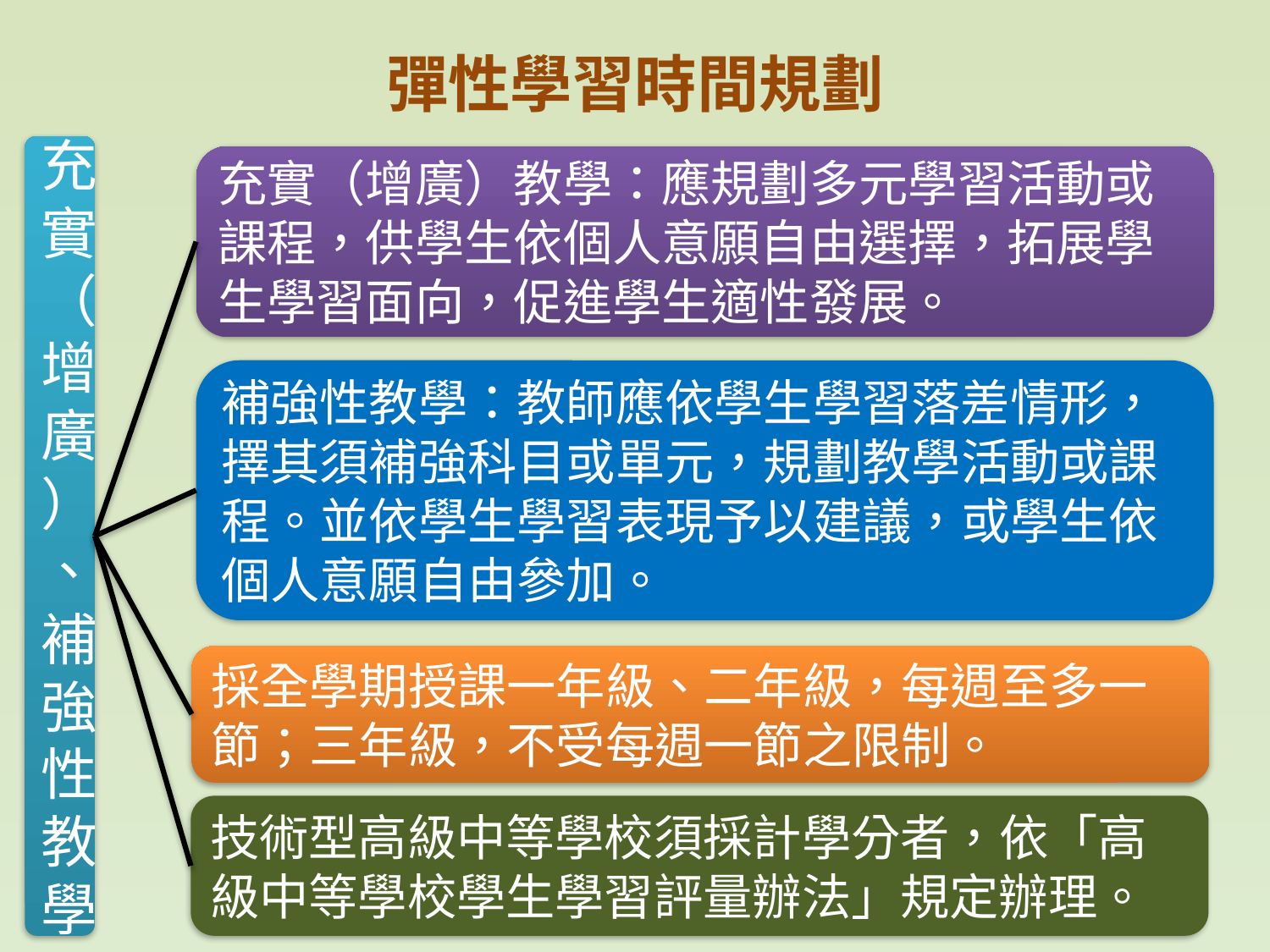

# 彈性學習時間規劃
充實（增廣）、補強性教學
充實（增廣）教學：應規劃多元學習活動或課程，供學生依個人意願自由選擇，拓展學生學習面向，促進學生適性發展。
補強性教學：教師應依學生學習落差情形，擇其須補強科目或單元，規劃教學活動或課程。並依學生學習表現予以建議，或學生依個人意願自由參加。
採全學期授課一年級、二年級，每週至多一節；三年級，不受每週一節之限制。
技術型高級中等學校須採計學分者，依「高級中等學校學生學習評量辦法」規定辦理。